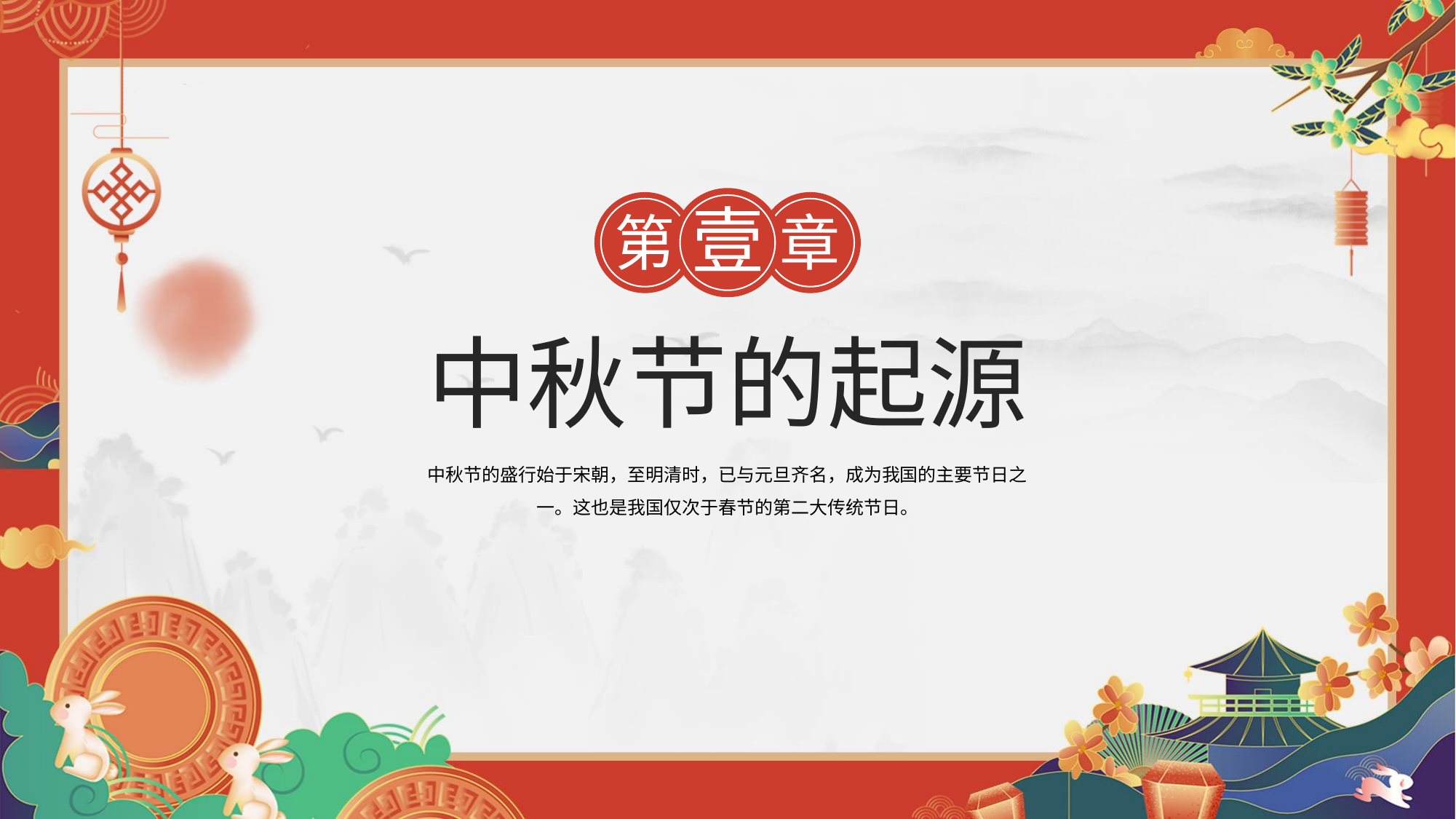

壹

第

章
中秋节的起源
中秋节的盛行始于宋朝，至明清时，已与元旦齐名，成为我国的主要节日之一。这也是我国仅次于春节的第二大传统节日。